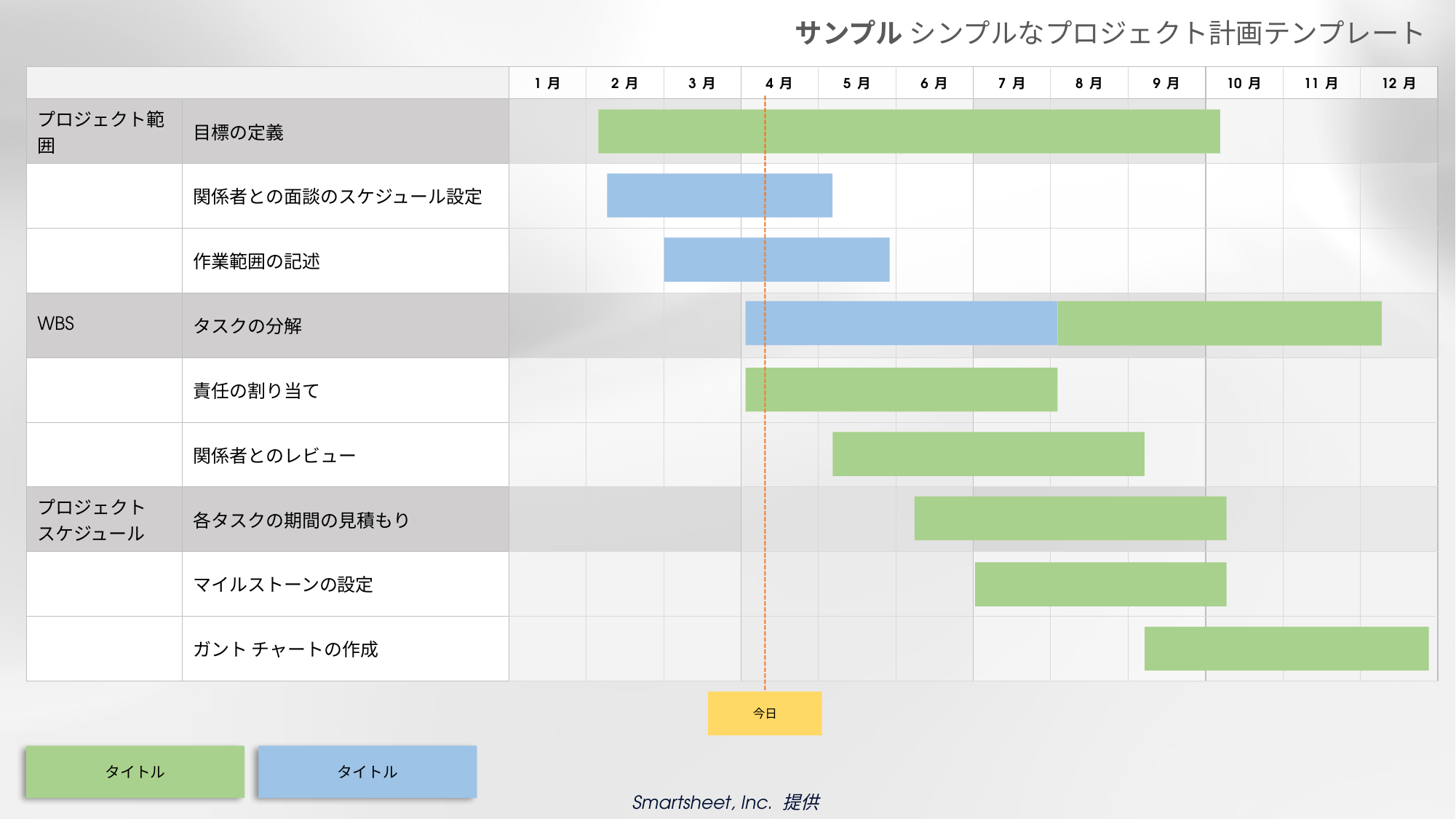

サンプル シンプルなプロジェクト計画テンプレート
|  |  | 1 月 | 2 月 | 3 月 | 4 月 | 5 月 | 6 月 | 7 月 | 8 月 | 9 月 | 10 月 | 11 月 | 12 月 |
| --- | --- | --- | --- | --- | --- | --- | --- | --- | --- | --- | --- | --- | --- |
| プロジェクト範囲 | 目標の定義 |  |  |  |  |  |  |  |  |  |  |  |  |
|  | 関係者との面談のスケジュール設定 |  |  |  |  |  |  |  |  |  |  |  |  |
|  | 作業範囲の記述 |  |  |  |  |  |  |  |  |  |  |  |  |
| WBS | タスクの分解 |  |  |  |  |  |  |  |  |  |  |  |  |
|  | 責任の割り当て |  |  |  |  |  |  |  |  |  |  |  |  |
|  | 関係者とのレビュー |  |  |  |  |  |  |  |  |  |  |  |  |
| プロジェクト スケジュール | 各タスクの期間の見積もり |  |  |  |  |  |  |  |  |  |  |  |  |
|  | マイルストーンの設定 |  |  |  |  |  |  |  |  |  |  |  |  |
|  | ガント チャートの作成 |  |  |  |  |  |  |  |  |  |  |  |  |

今日
タイトル
タイトル
Smartsheet, Inc. 提供